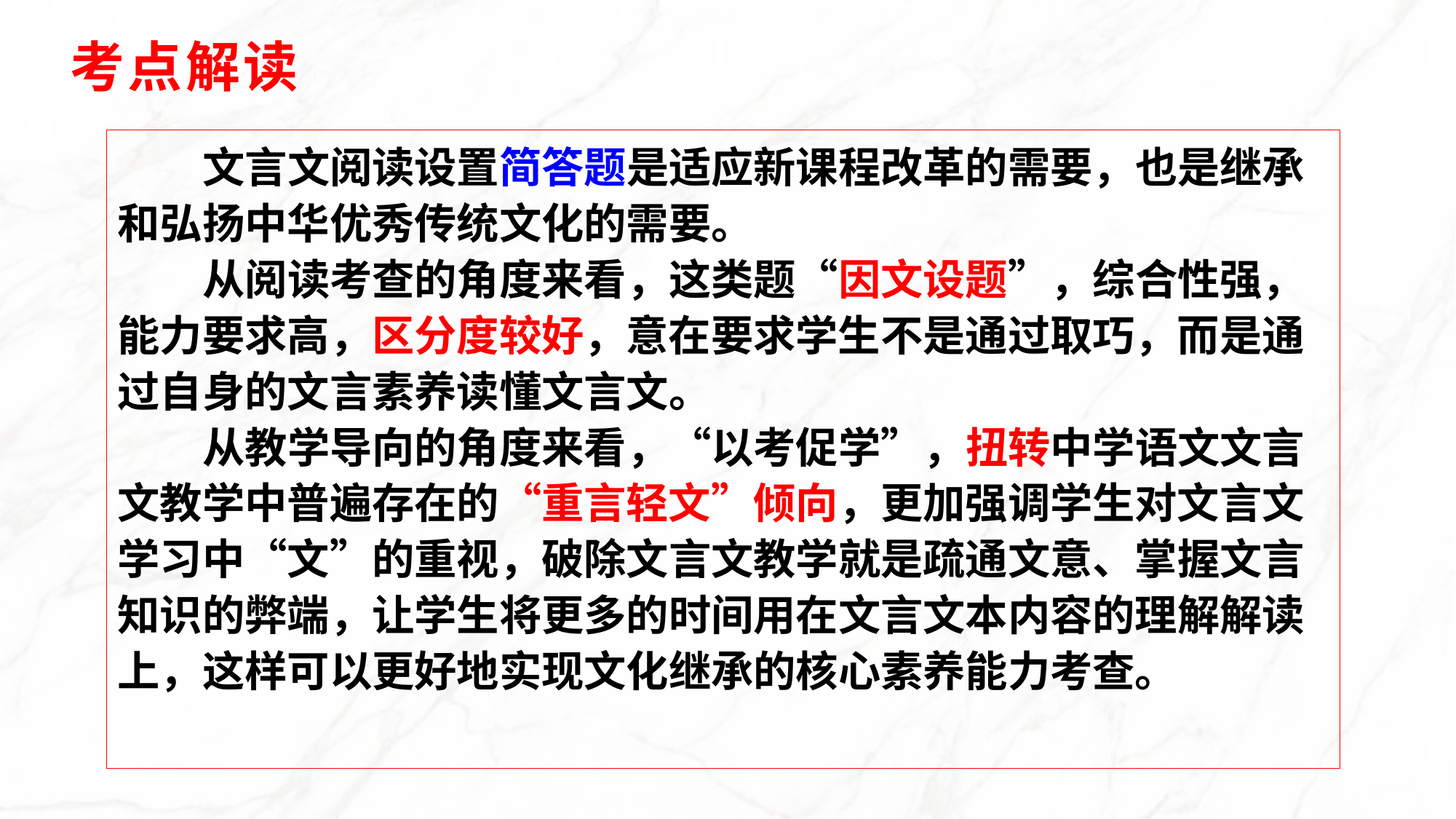

考点解读
文言文阅读设置简答题是适应新课程改革的需要，也是继承和弘扬中华优秀传统文化的需要。
从阅读考查的角度来看，这类题“因文设题”，综合性强，能力要求高，区分度较好，意在要求学生不是通过取巧，而是通过自身的文言素养读懂文言文。
从教学导向的角度来看，“以考促学”，扭转中学语文文言文教学中普遍存在的“重言轻文”倾向，更加强调学生对文言文学习中“文”的重视，破除文言文教学就是疏通文意、掌握文言知识的弊端，让学生将更多的时间用在文言文本内容的理解解读上，这样可以更好地实现文化继承的核心素养能力考查。